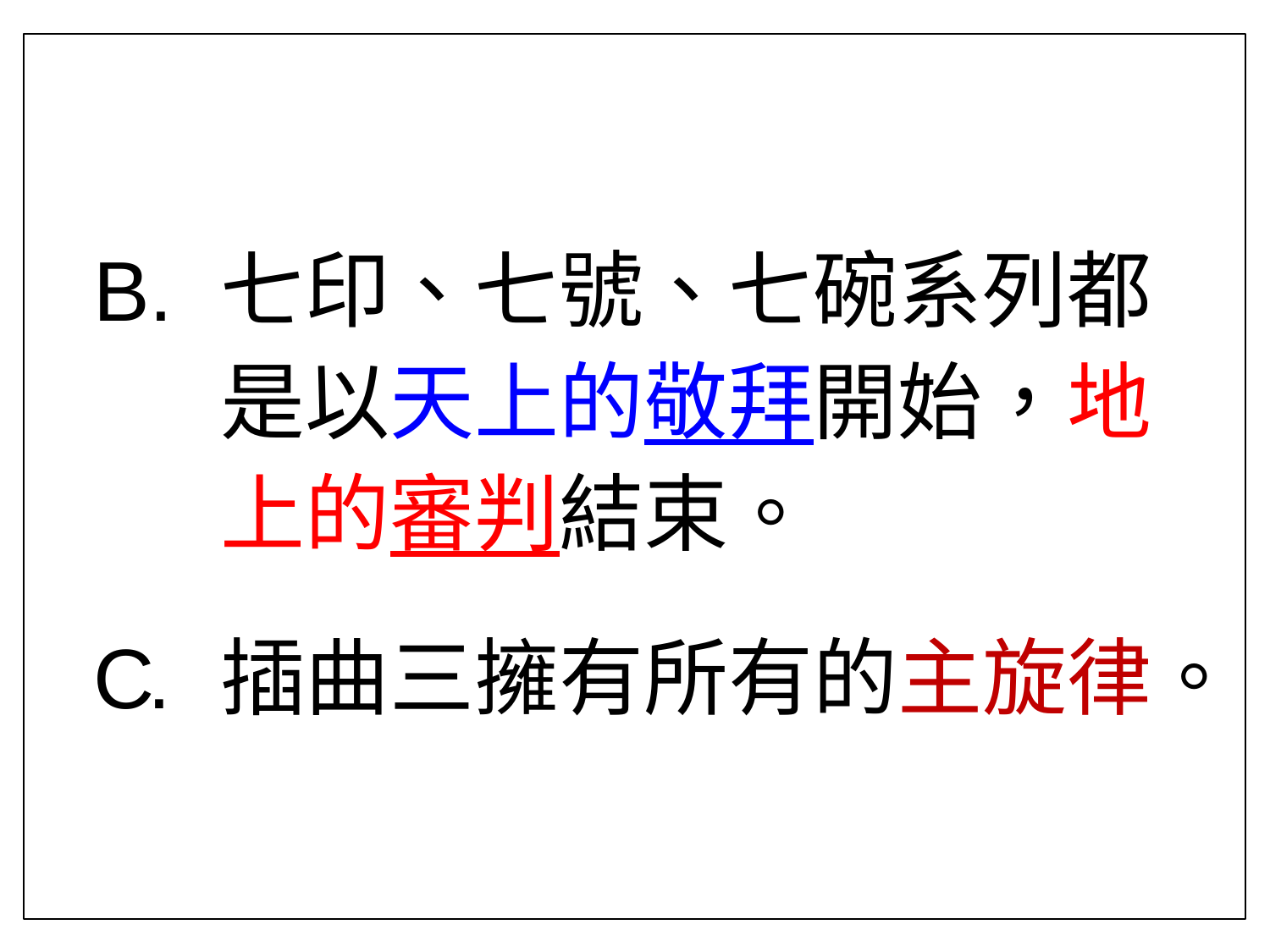

七印、七號、七碗系列都是以天上的敬拜開始，地上的審判結束。
插曲三擁有所有的主旋律。